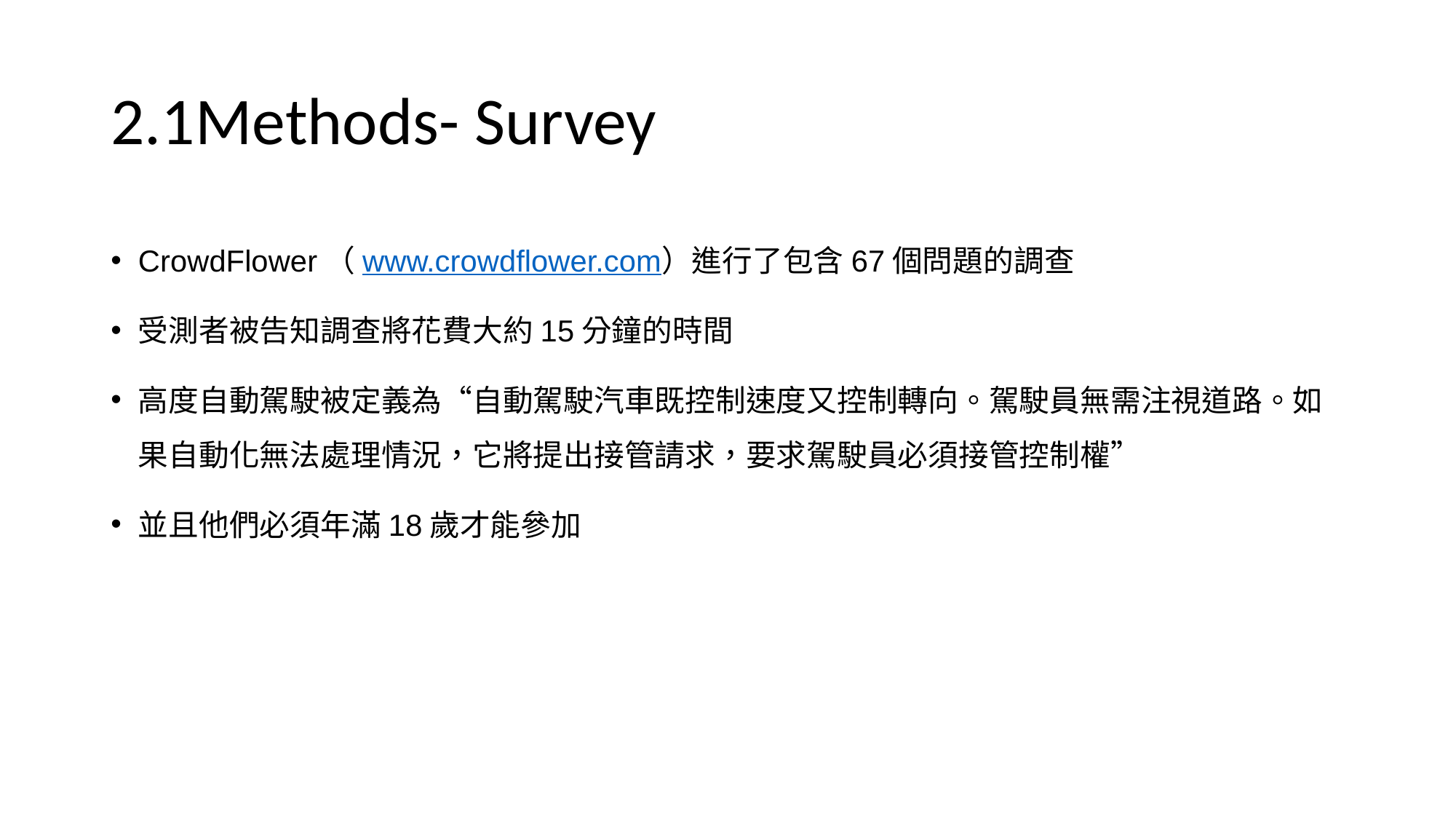

# 2.1Methods- Survey
CrowdFlower（www.crowdflower.com）進行了包含67個問題的調查
受測者被告知調查將花費大約15分鐘的時間
高度自動駕駛被定義為“自動駕駛汽車既控制速度又控制轉向。駕駛員無需注視道路。如果自動化無法處理情況，它將提出接管請求，要求駕駛員必須接管控制權”
並且他們必須年滿18歲才能參加